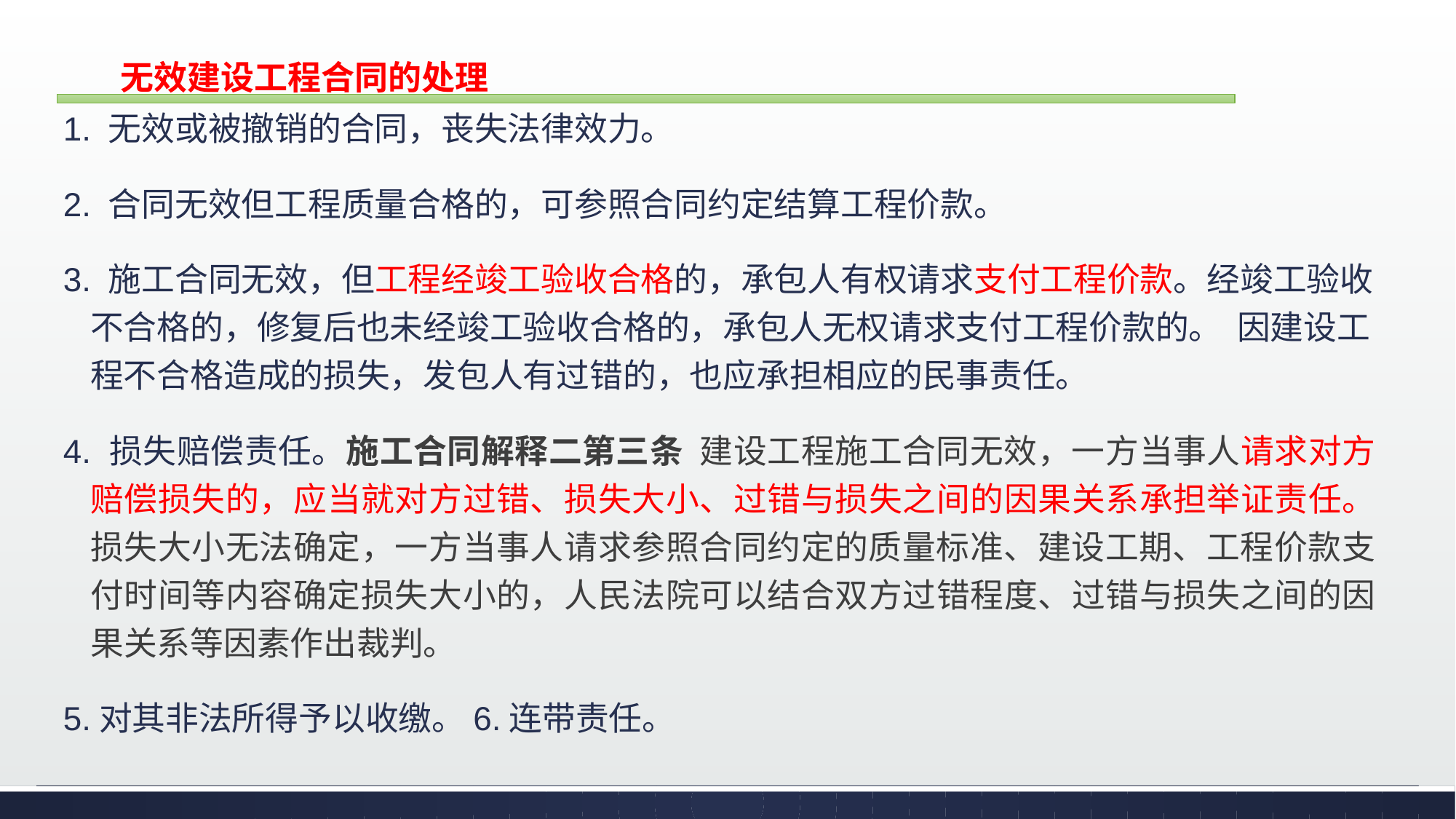

# 无效建设工程合同的处理

1. 无效或被撤销的合同，丧失法律效力。
2. 合同无效但工程质量合格的，可参照合同约定结算工程价款。
3. 施工合同无效，但工程经竣工验收合格的，承包人有权请求支付工程价款。经竣工验收不合格的，修复后也未经竣工验收合格的，承包人无权请求支付工程价款的。  因建设工程不合格造成的损失，发包人有过错的，也应承担相应的民事责任。
4. 损失赔偿责任。施工合同解释二第三条  建设工程施工合同无效，一方当事人请求对方赔偿损失的，应当就对方过错、损失大小、过错与损失之间的因果关系承担举证责任。损失大小无法确定，一方当事人请求参照合同约定的质量标准、建设工期、工程价款支付时间等内容确定损失大小的，人民法院可以结合双方过错程度、过错与损失之间的因果关系等因素作出裁判。
5.对其非法所得予以收缴。6.连带责任。